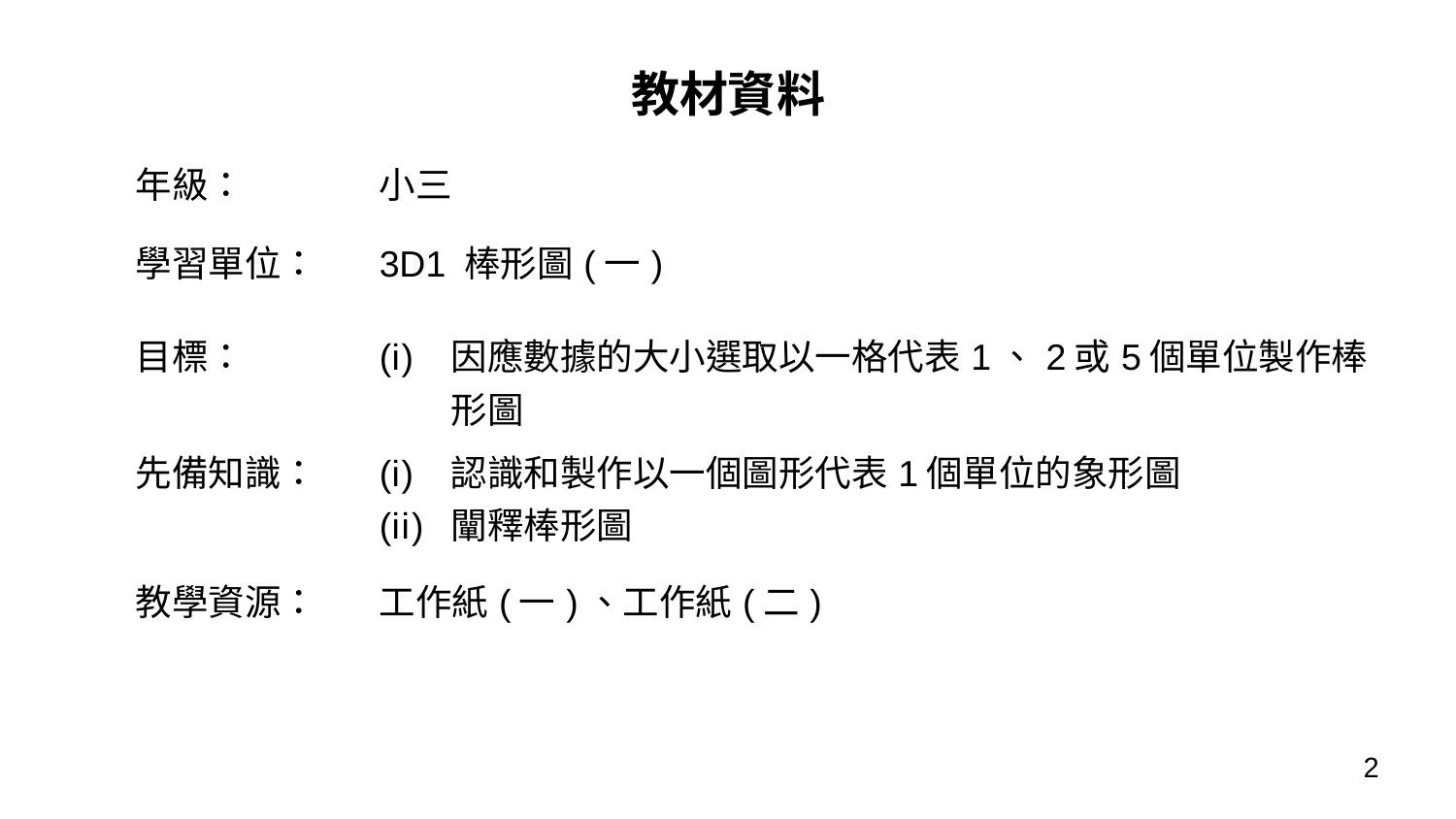

# 教材資料
| 年級： | 小三 |
| --- | --- |
| 學習單位： | 3D1 棒形圖(一) |
| 目標： | 因應數據的大小選取以一格代表1、2或5個單位製作棒形圖 |
| 先備知識： | 認識和製作以一個圖形代表1個單位的象形圖 闡釋棒形圖 |
| 教學資源： | 工作紙(一)、工作紙(二) |
2